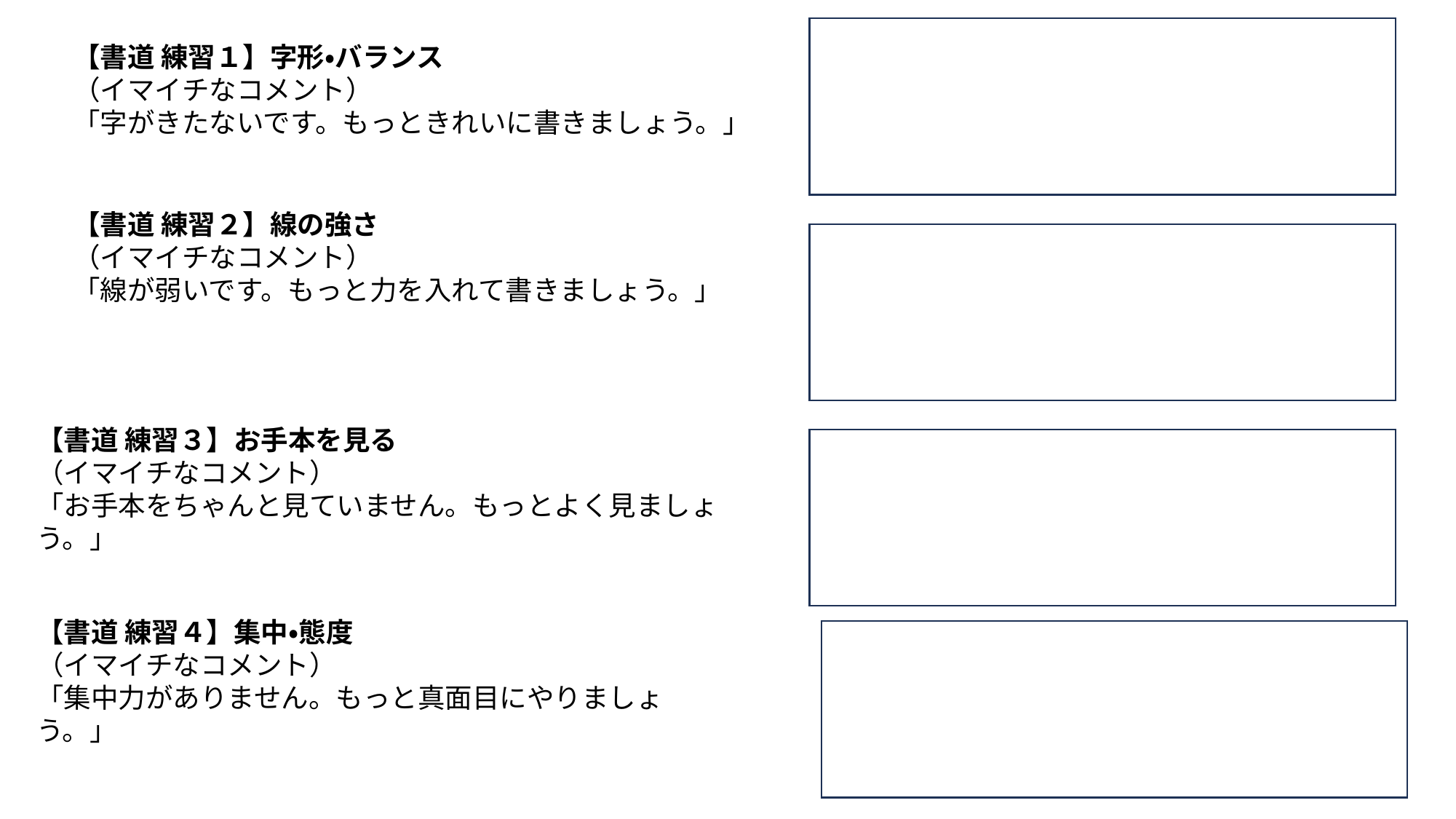

【書道 練習１】字形・バランス
（イマイチなコメント）
「字がきたないです。もっときれいに書きましょう。」
【書道 練習２】線の強さ
（イマイチなコメント）
「線が弱いです。もっと力を入れて書きましょう。」

【書道 練習３】お手本を見る
（イマイチなコメント）
「お手本をちゃんと見ていません。もっとよく見ましょう。」

【書道 練習４】集中・態度
（イマイチなコメント）
「集中力がありません。もっと真面目にやりましょう。」